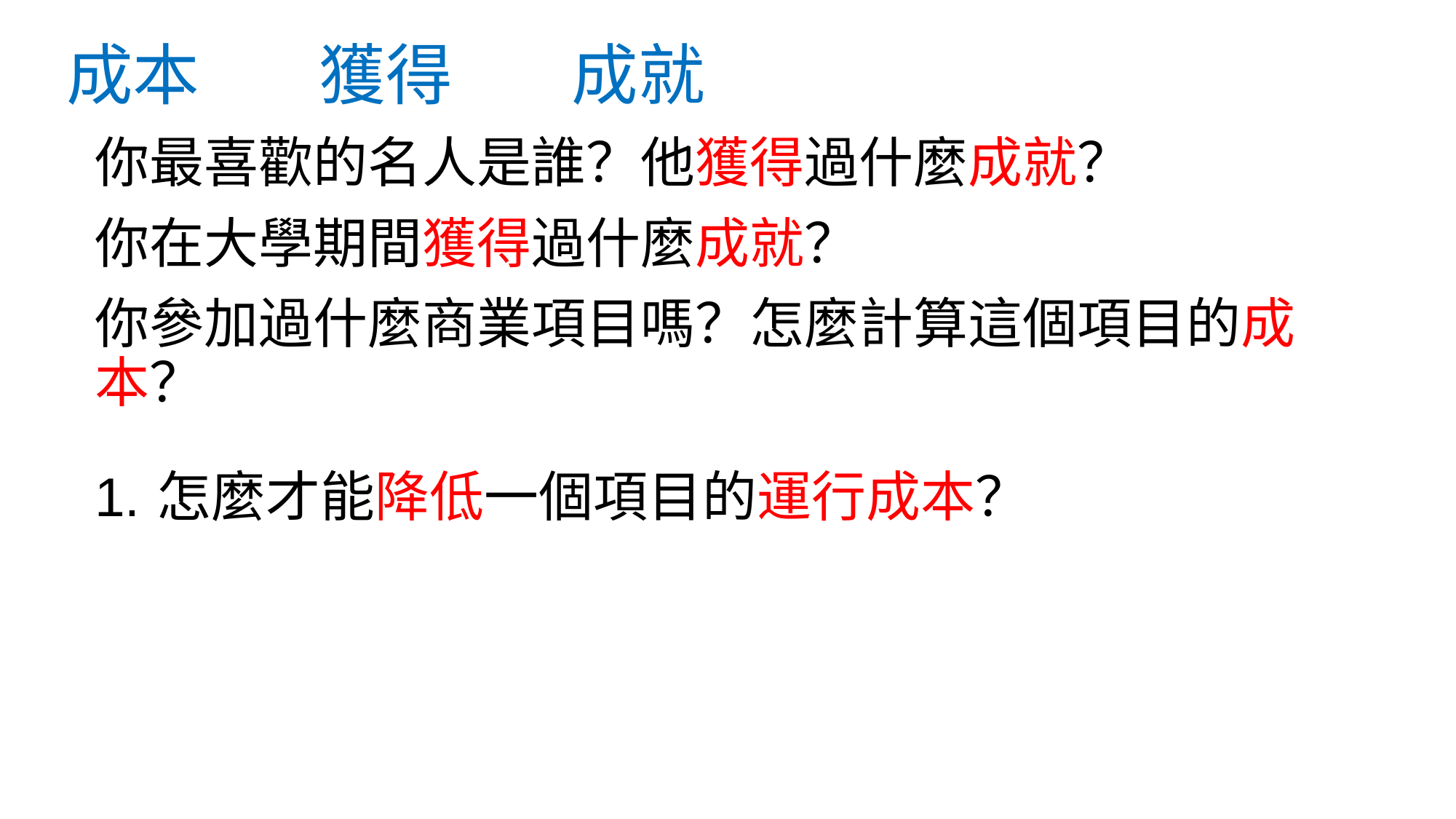

# 成本        獲得        成就
你最喜歡的名人是誰？他獲得過什麼成就？
你在大學期間獲得過什麼成就？
你參加過什麼商業項目嗎？怎麼計算這個項目的成本？
怎麼才能降低一個項目的運行成本？